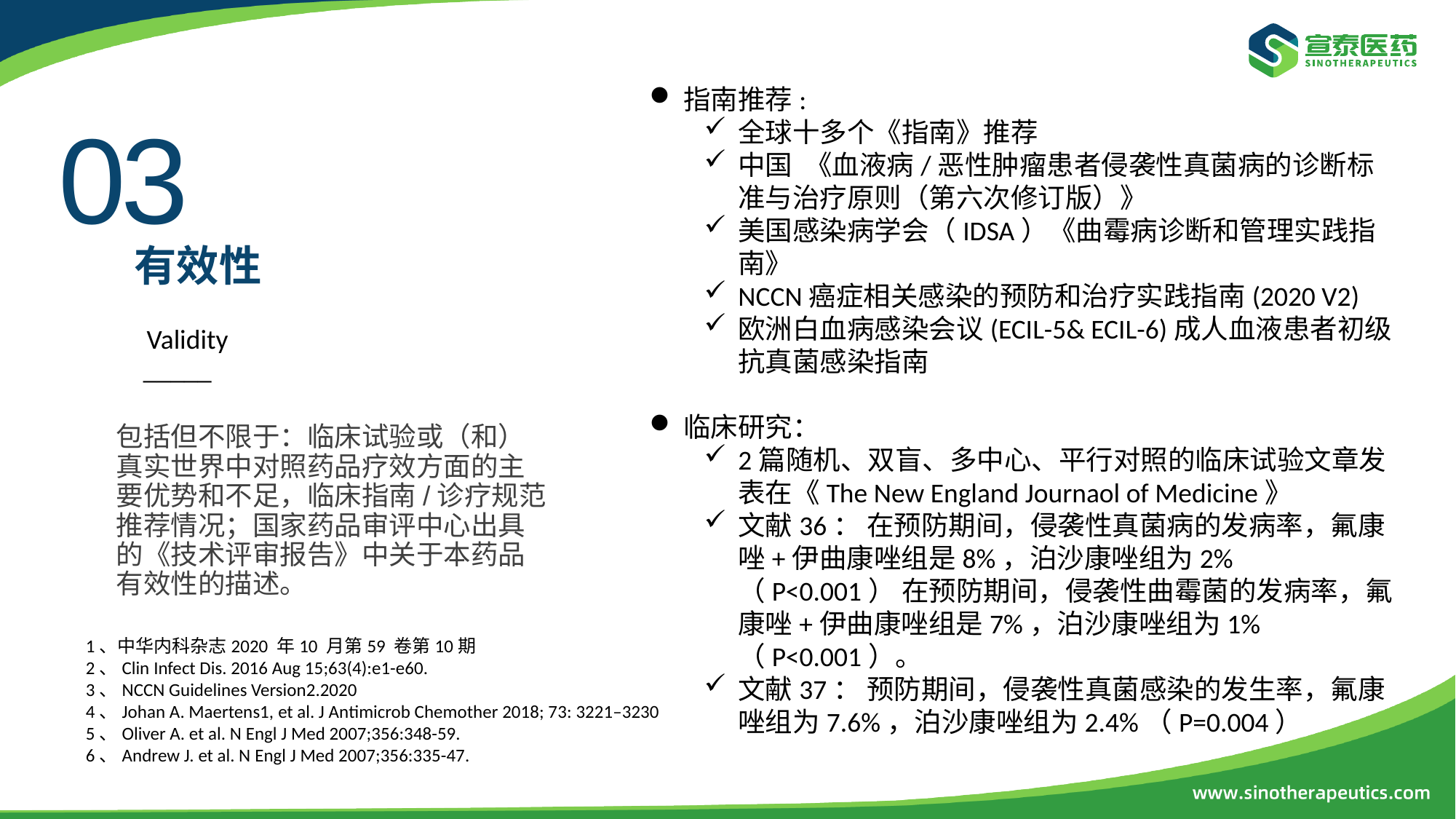

指南推荐:
全球十多个《指南》推荐
中国  《血液病/恶性肿瘤患者侵袭性真菌病的诊断标准与治疗原则（第六次修订版）》
美国感染病学会（IDSA）《曲霉病诊断和管理实践指南》
NCCN癌症相关感染的预防和治疗实践指南(2020 V2)
欧洲白血病感染会议(ECIL-5& ECIL-6)成人血液患者初级抗真菌感染指南

临床研究：
2篇随机、双盲、多中心、平行对照的临床试验文章发表在《The New England Journaol of Medicine》
文献36： 在预防期间，侵袭性真菌病的发病率，氟康唑+伊曲康唑组是8%，泊沙康唑组为2% （P<0.001） 在预防期间，侵袭性曲霉菌的发病率，氟康唑+伊曲康唑组是7%，泊沙康唑组为1%（P<0.001）。
文献37： 预防期间，侵袭性真菌感染的发生率，氟康唑组为7.6%，泊沙康唑组为2.4%（P=0.004）
03
有效性
Validity
─────
包括但不限于：临床试验或（和）真实世界中对照药品疗效方面的主要优势和不足，临床指南/诊疗规范推荐情况；国家药品审评中心出具的《技术评审报告》中关于本药品有效性的描述。
1、中华内科杂志2020 年10 月第59 卷第10期
2、Clin Infect Dis. 2016 Aug 15;63(4):e1-e60.
3、NCCN Guidelines Version2.2020
4、Johan A. Maertens1, et al. J Antimicrob Chemother 2018; 73: 3221–3230
5、Oliver A. et al. N Engl J Med 2007;356:348-59.
6、Andrew J. et al. N Engl J Med 2007;356:335-47.